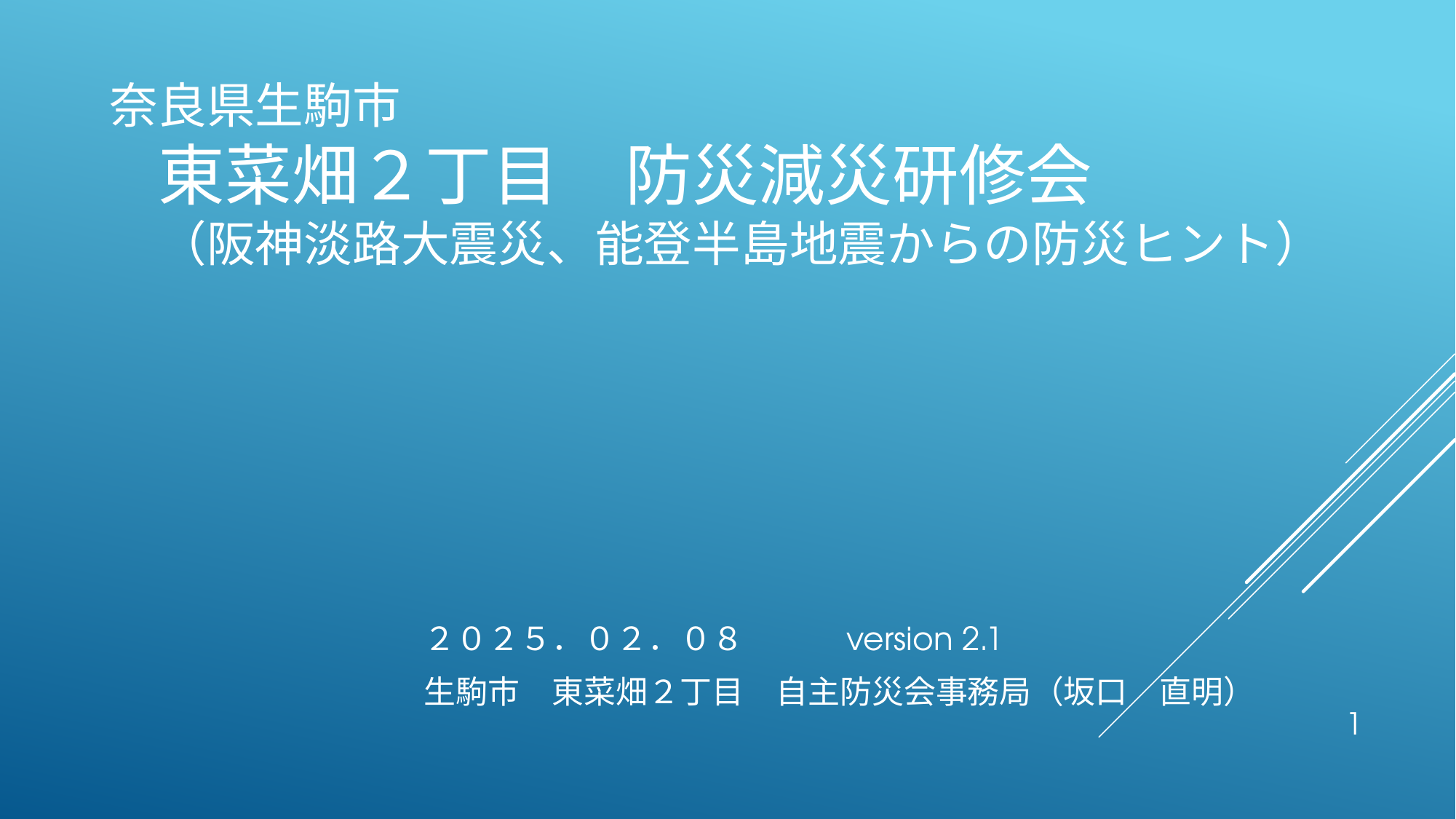

# 奈良県生駒市 　　東菜畑２丁目　防災減災研修会 　　（阪神淡路大震災、能登半島地震からの防災ヒント）
２０２５．０２．０８　　　version 2.1
生駒市　東菜畑２丁目　自主防災会事務局（坂口　直明）
1